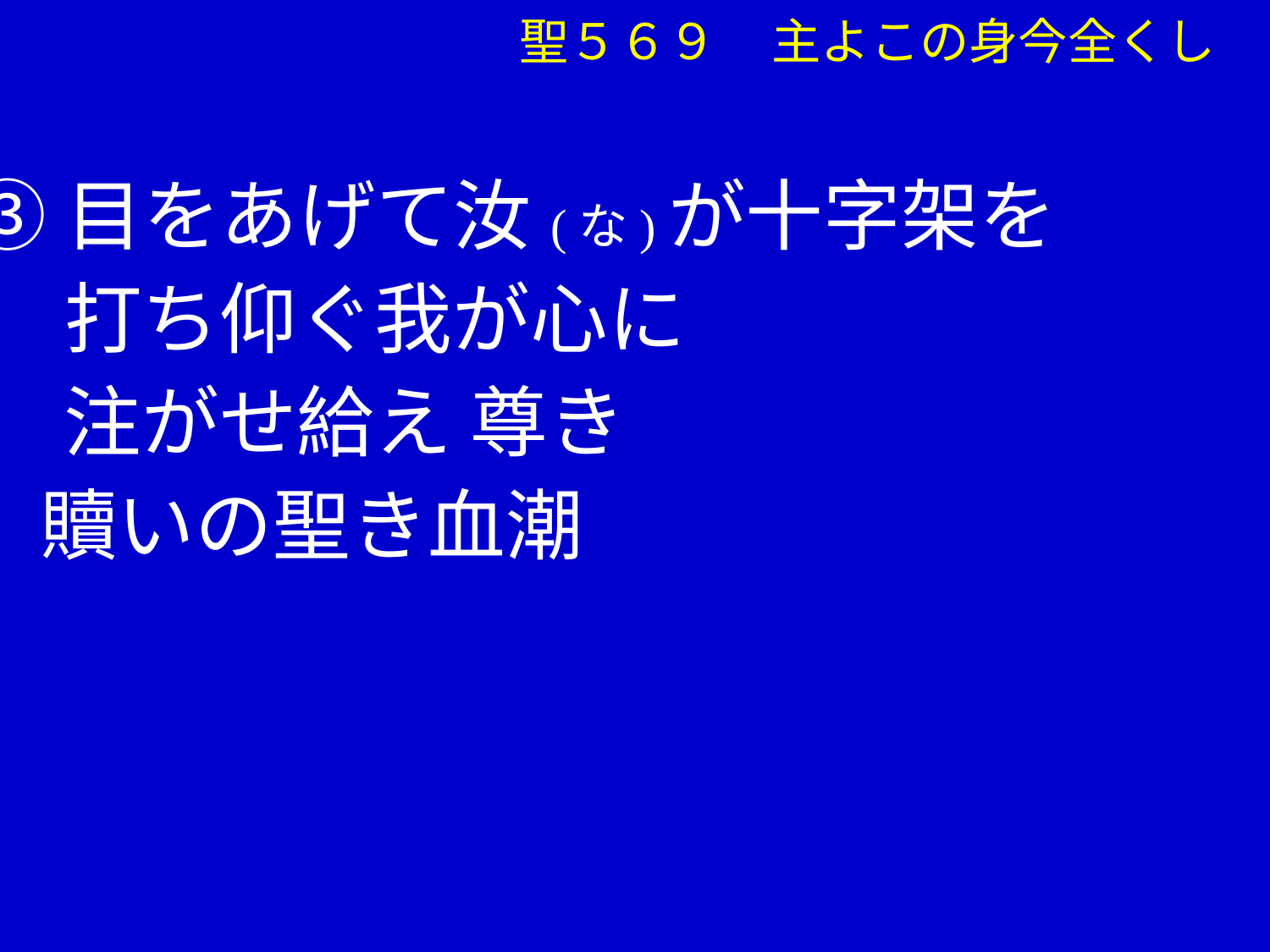

聖５６９     主よこの身今全くし
③目をあげて汝(な)が十字架を
　 打ち仰ぐ我が心に
　 注がせ給え 尊き
   贖いの聖き血潮